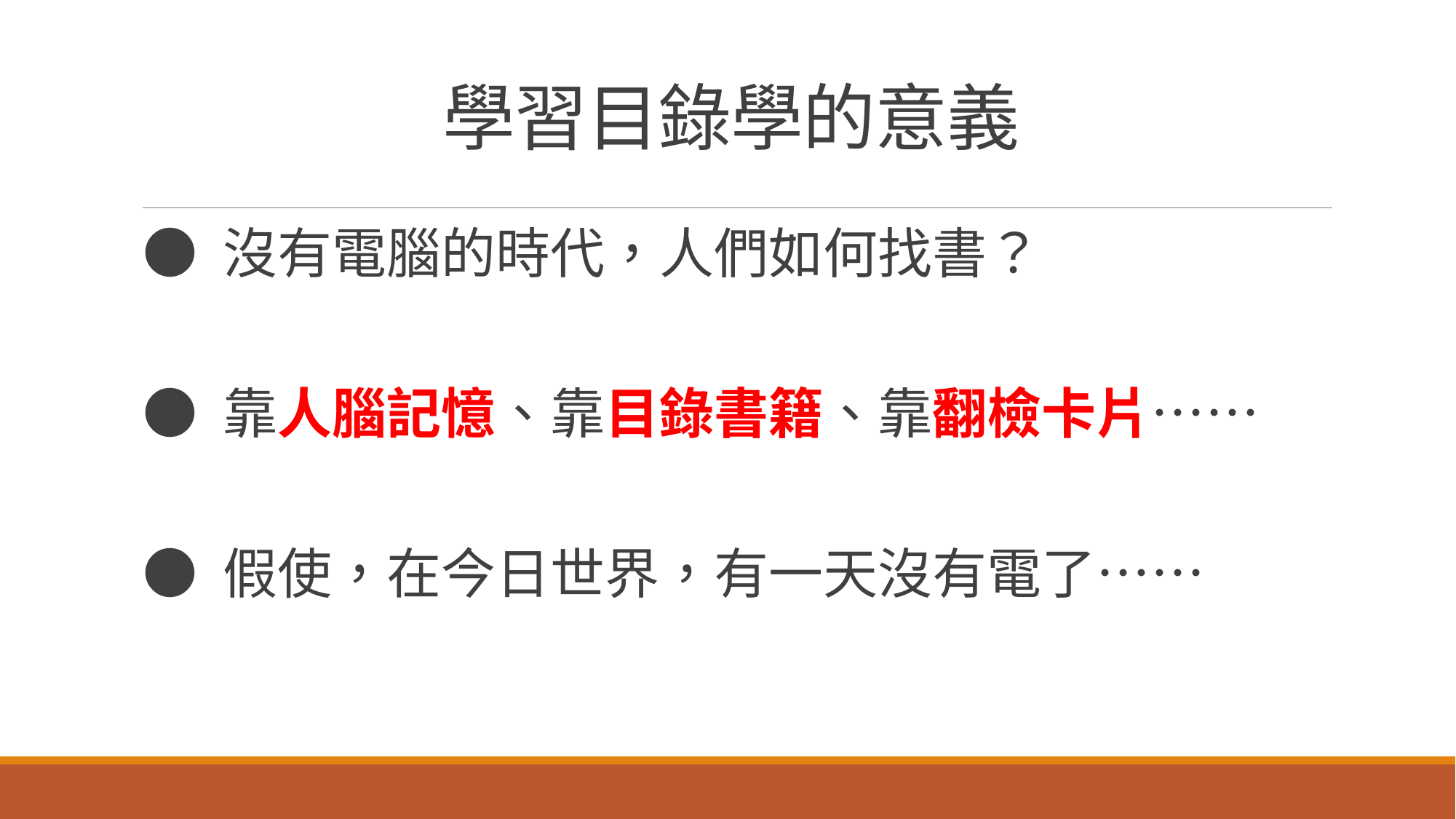

# 學習目錄學的意義
● 沒有電腦的時代，人們如何找書？

● 靠人腦記憶、靠目錄書籍、靠翻檢卡片……

● 假使，在今日世界，有一天沒有電了……